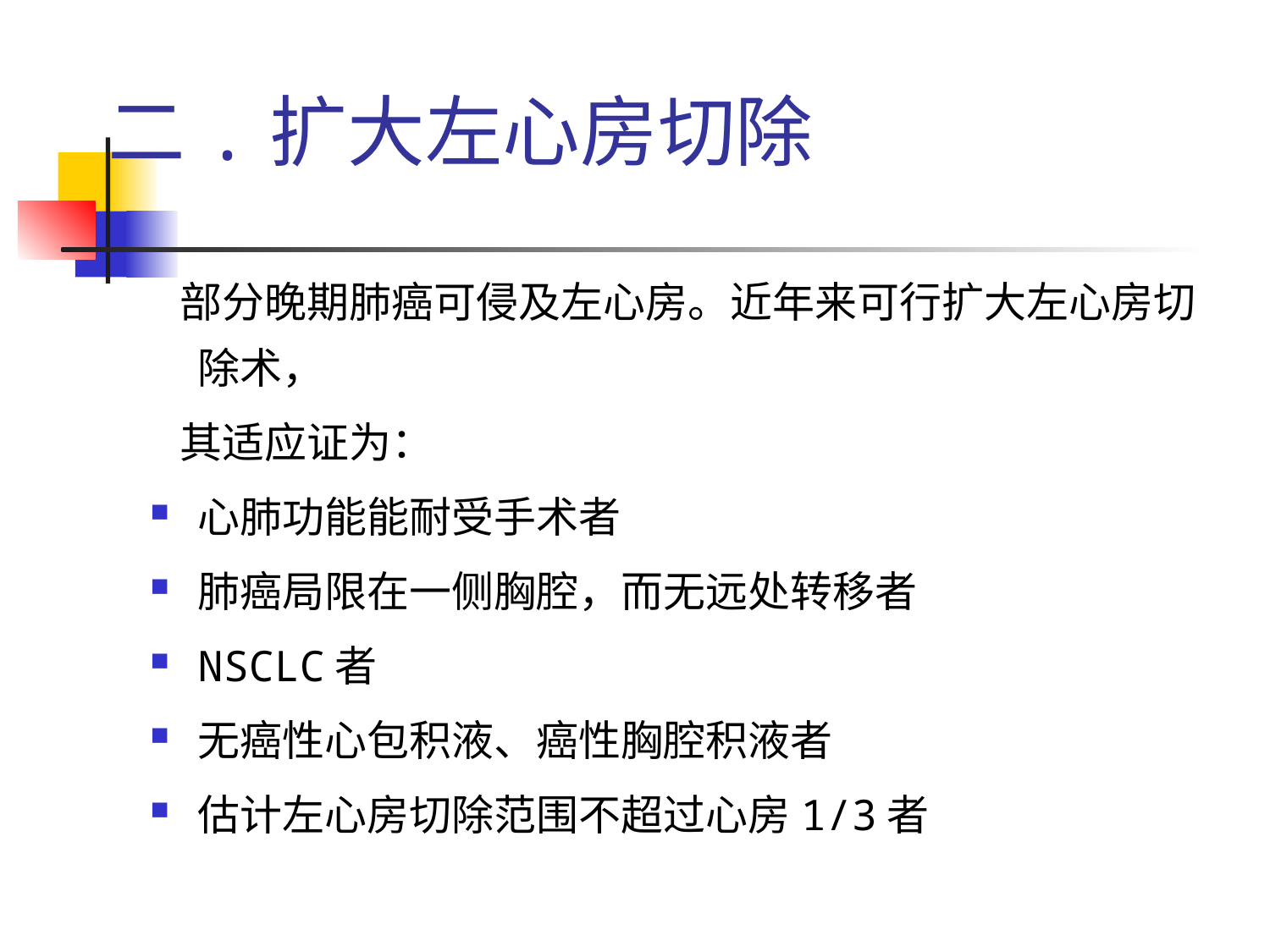

# 二.扩大左心房切除
  部分晚期肺癌可侵及左心房。近年来可行扩大左心房切除术，
  其适应证为：
心肺功能能耐受手术者
肺癌局限在一侧胸腔，而无远处转移者
NSCLC者
无癌性心包积液、癌性胸腔积液者
估计左心房切除范围不超过心房1/3者